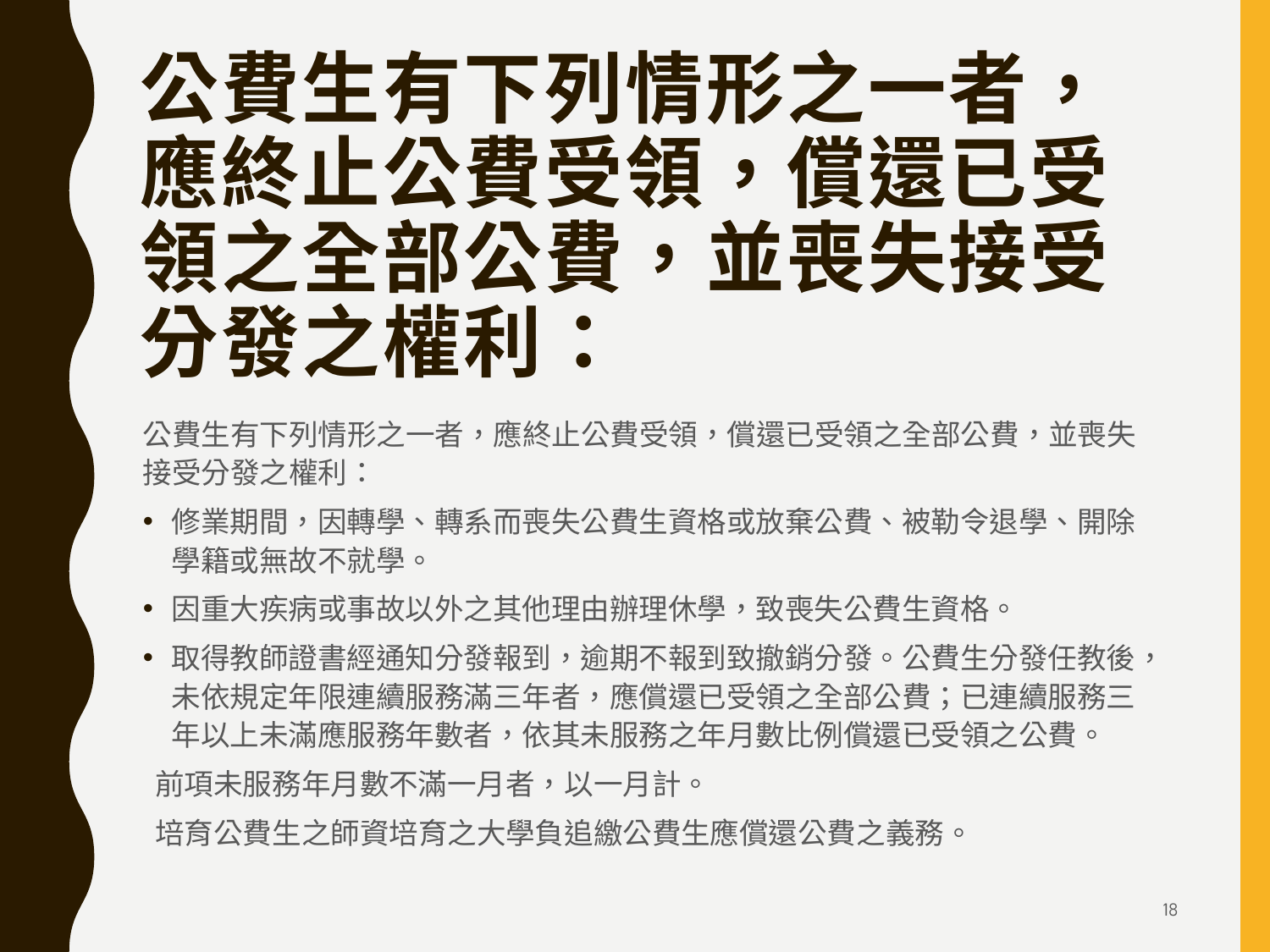

# 公費生有下列情形之一者，應終止公費受領，償還已受領之全部公費，並喪失接受分發之權利：
公費生有下列情形之一者，應終止公費受領，償還已受領之全部公費，並喪失接受分發之權利：
修業期間，因轉學、轉系而喪失公費生資格或放棄公費、被勒令退學、開除學籍或無故不就學。
因重大疾病或事故以外之其他理由辦理休學，致喪失公費生資格。
取得教師證書經通知分發報到，逾期不報到致撤銷分發。公費生分發任教後，未依規定年限連續服務滿三年者，應償還已受領之全部公費；已連續服務三年以上未滿應服務年數者，依其未服務之年月數比例償還已受領之公費。
 前項未服務年月數不滿一月者，以一月計。
 培育公費生之師資培育之大學負追繳公費生應償還公費之義務。

18